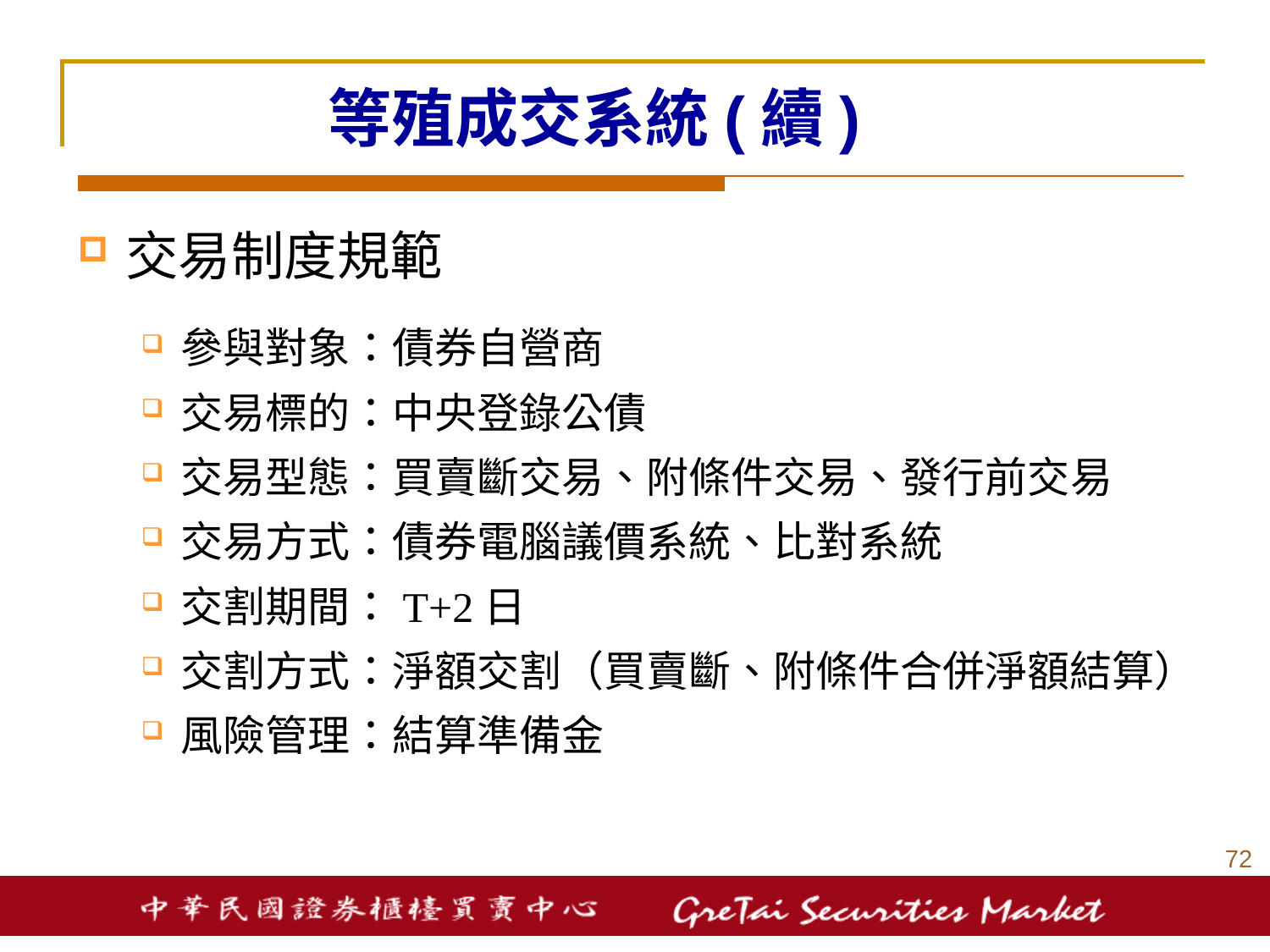

# 等殖成交系統(續)

交易制度規範

參與對象：債券自營商
交易標的：中央登錄公債
交易型態：買賣斷交易、附條件交易、發行前交易
交易方式：債券電腦議價系統、比對系統
交割期間：T+2日
交割方式：淨額交割（買賣斷、附條件合併淨額結算）
風險管理：結算準備金
72